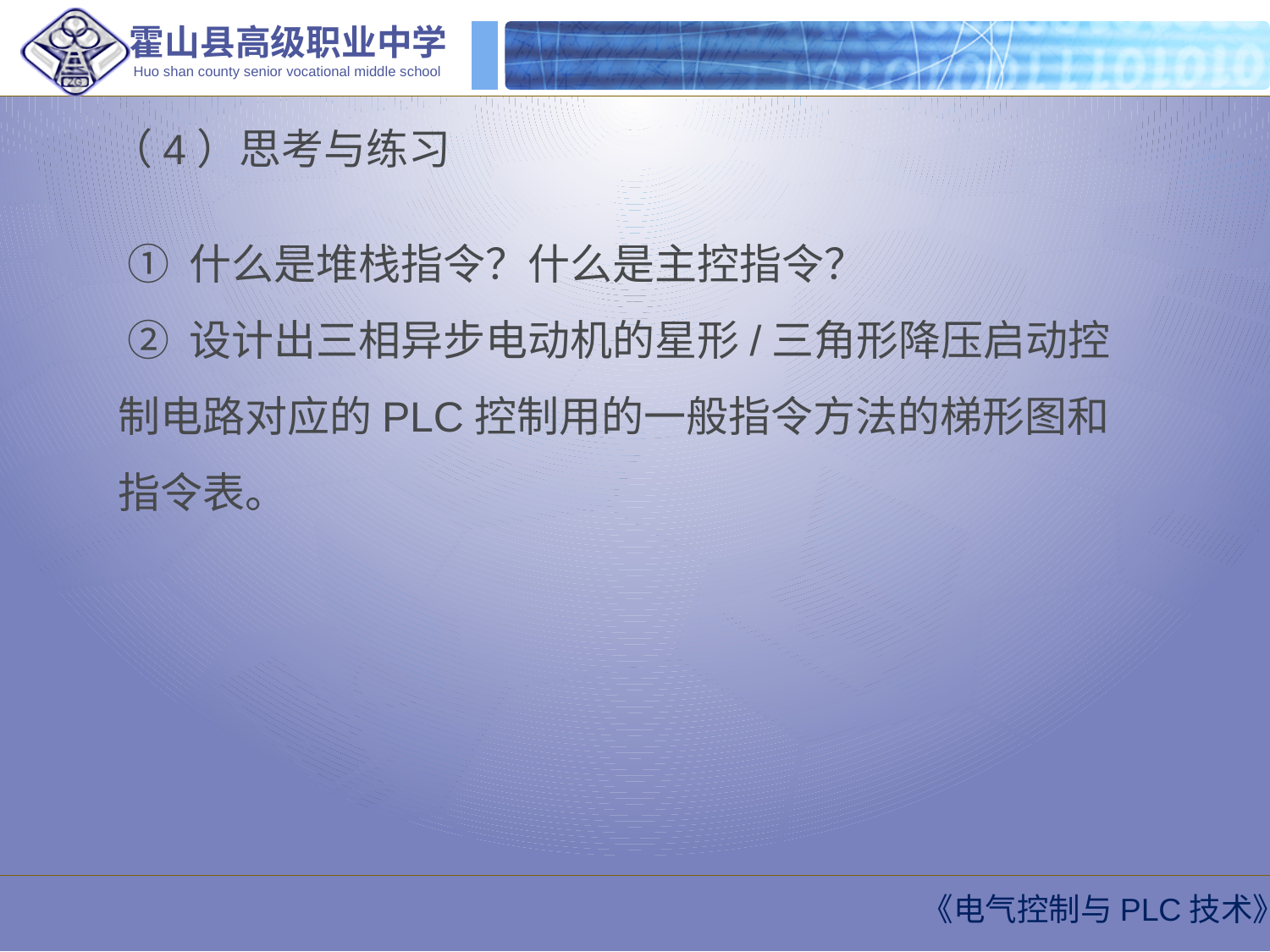

（4）思考与练习
 ① 什么是堆栈指令？什么是主控指令？
 ② 设计出三相异步电动机的星形/三角形降压启动控制电路对应的PLC控制用的一般指令方法的梯形图和指令表。